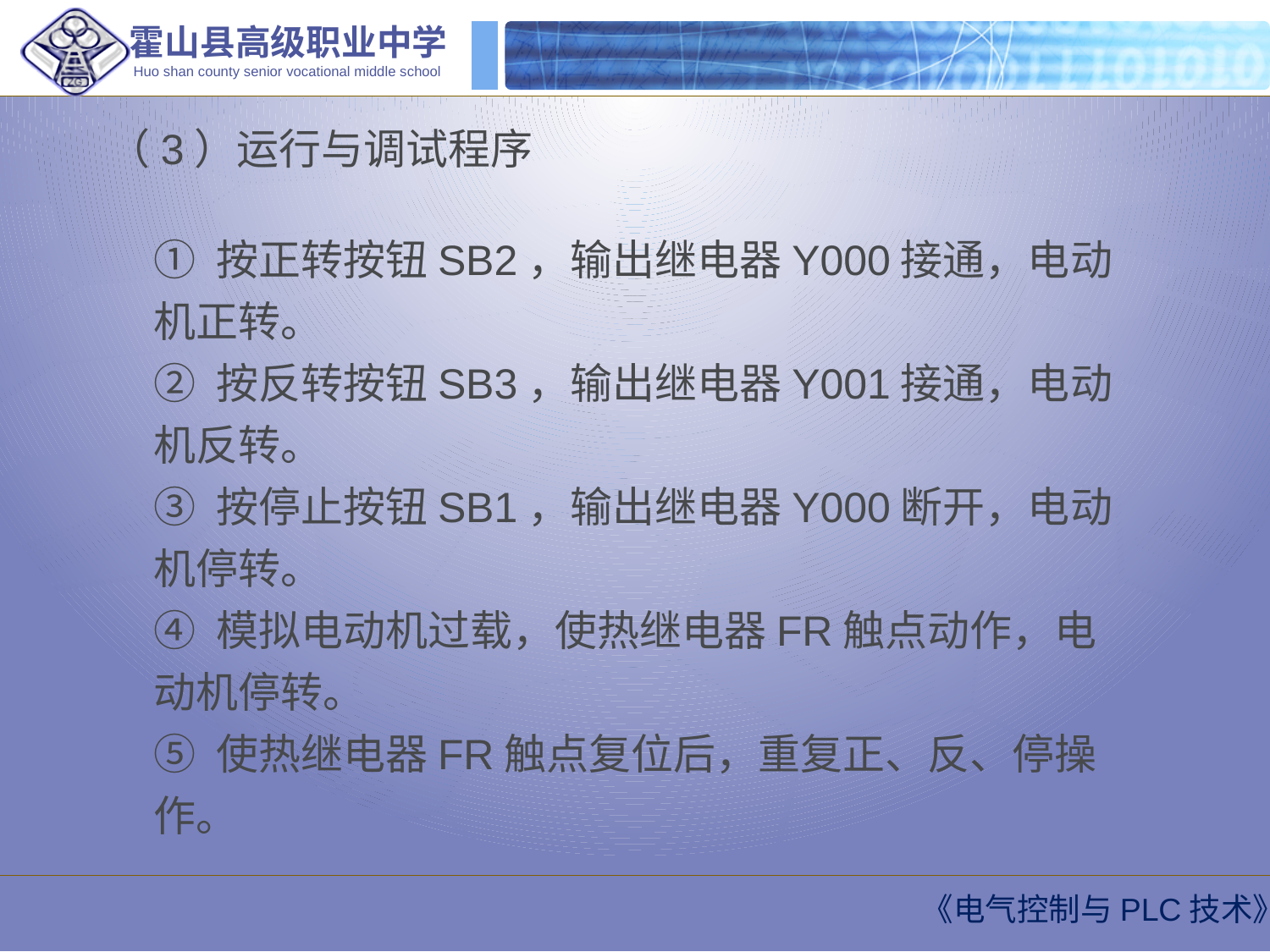

（3）运行与调试程序
① 按正转按钮SB2，输出继电器Y000接通，电动机正转。
② 按反转按钮SB3，输出继电器Y001接通，电动机反转。
③ 按停止按钮SB1，输出继电器Y000断开，电动机停转。
④ 模拟电动机过载，使热继电器FR触点动作，电动机停转。
⑤ 使热继电器FR触点复位后，重复正、反、停操作。